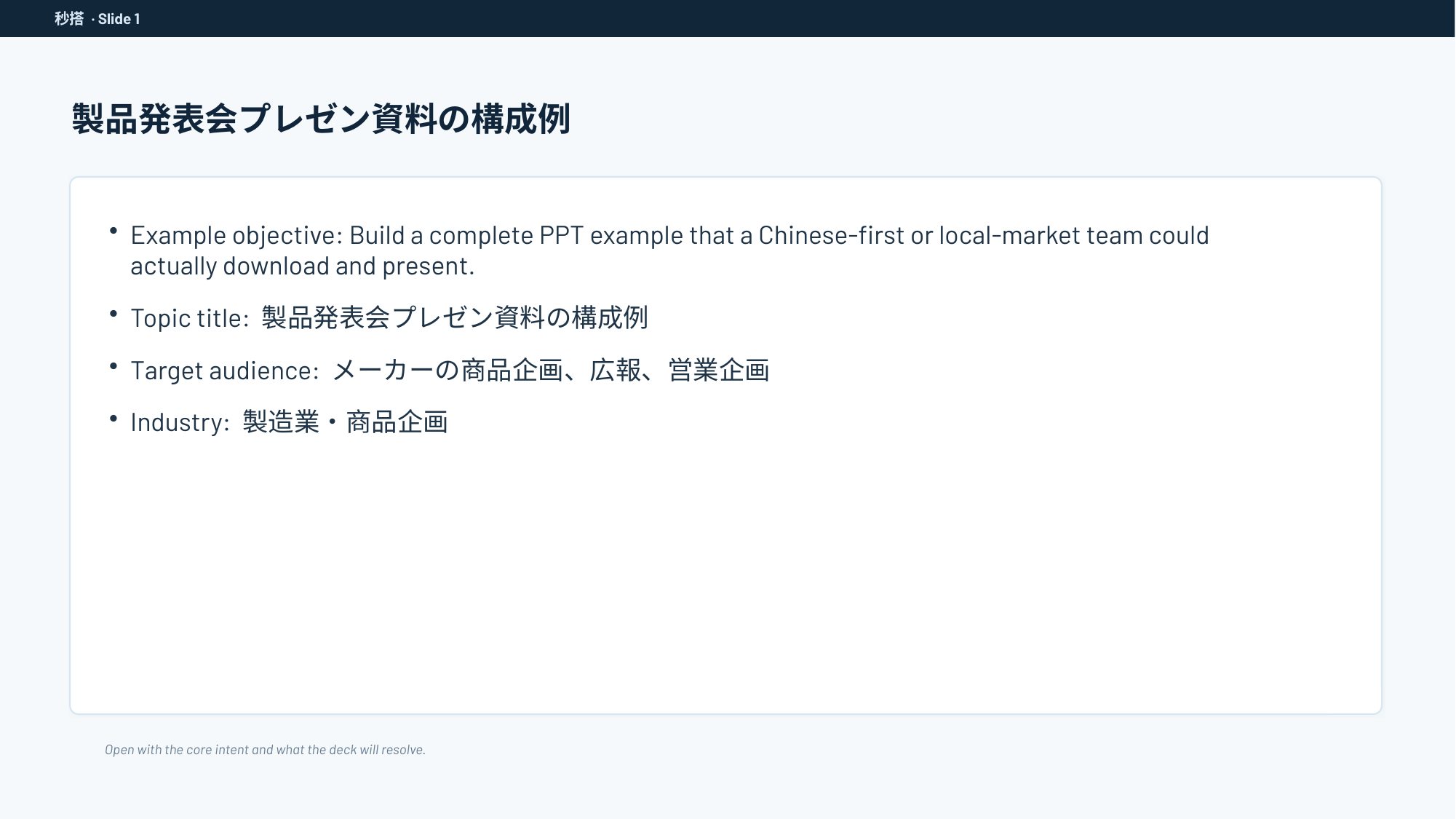

秒搭 · Slide 1
製品発表会プレゼン資料の構成例

Example objective: Build a complete PPT example that a Chinese-first or local-market team could actually download and present.
Topic title: 製品発表会プレゼン資料の構成例
Target audience: メーカーの商品企画、広報、営業企画
Industry: 製造業・商品企画
Open with the core intent and what the deck will resolve.